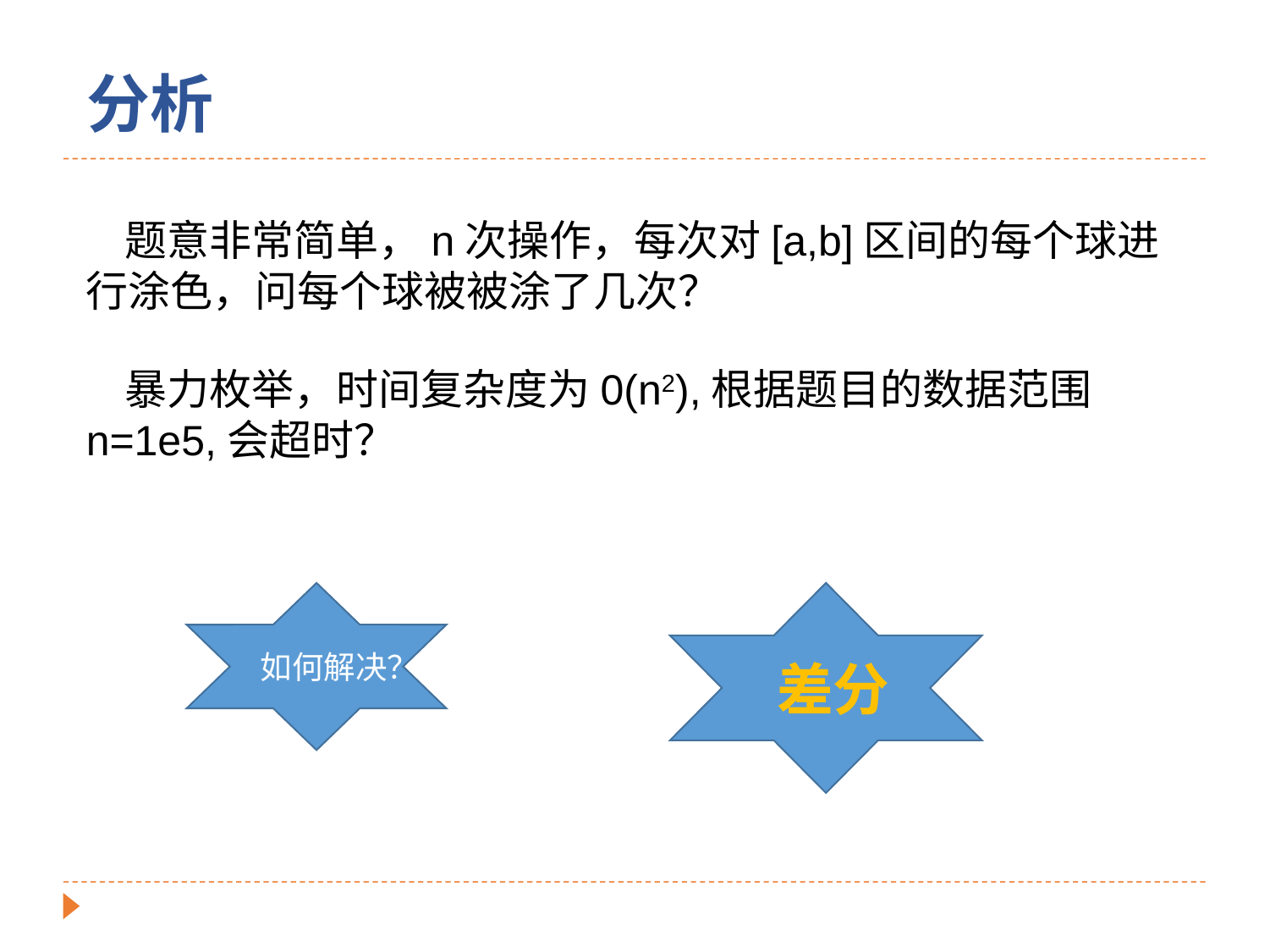

分析
   题意非常简单，n次操作，每次对[a,b]区间的每个球进行涂色，问每个球被被涂了几次？
   暴力枚举，时间复杂度为0(n2),根据题目的数据范围n=1e5,会超时？
 如何解决？
 差分